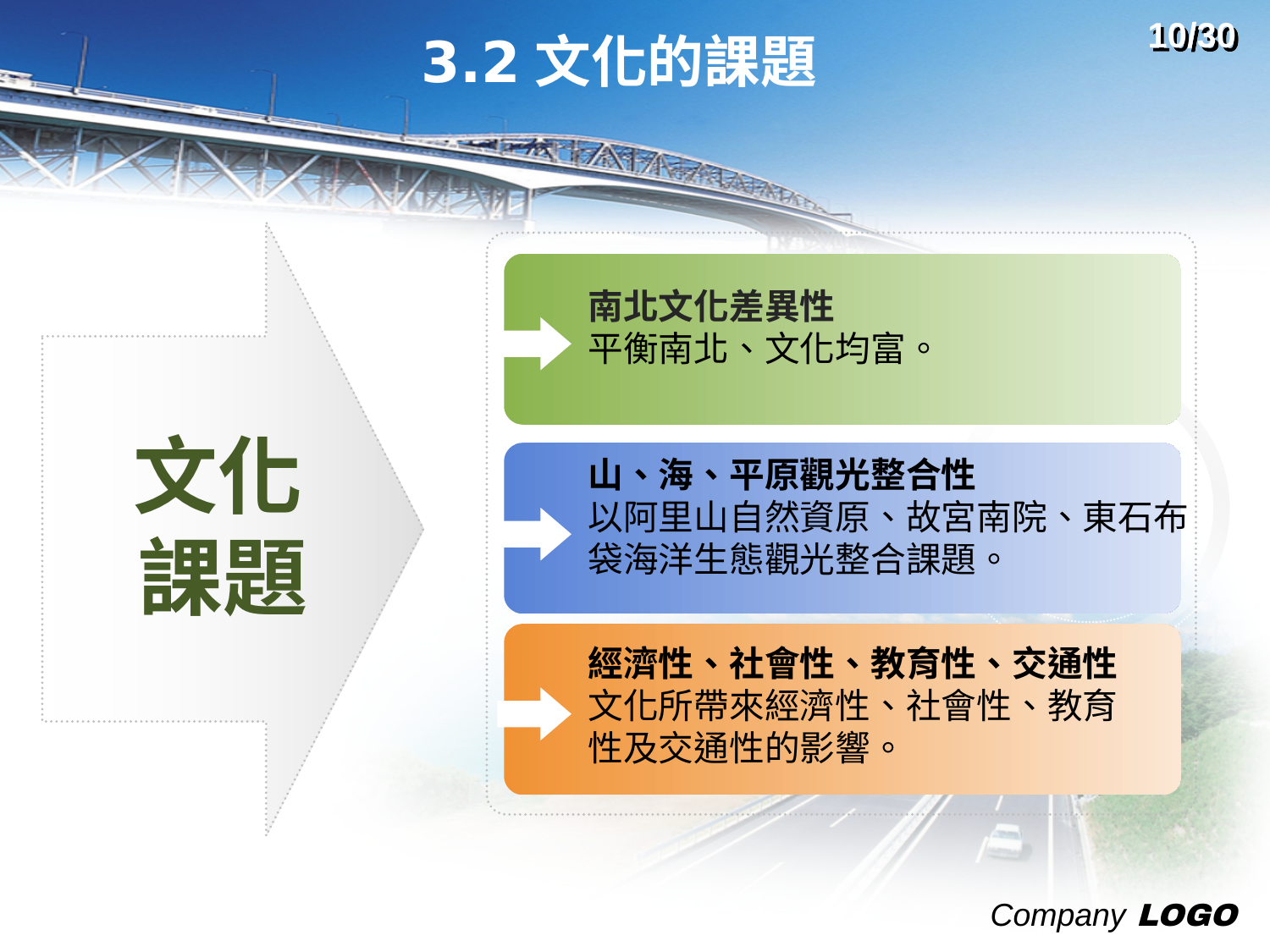

10/30
# 3.2文化的課題

南北文化差異性
平衡南北、文化均富。
 文化課題

山、海、平原觀光整合性
以阿里山自然資原、故宮南院、東石布袋海洋生態觀光整合課題。

經濟性、社會性、教育性、交通性
文化所帶來經濟性、社會性、教育性及交通性的影響。